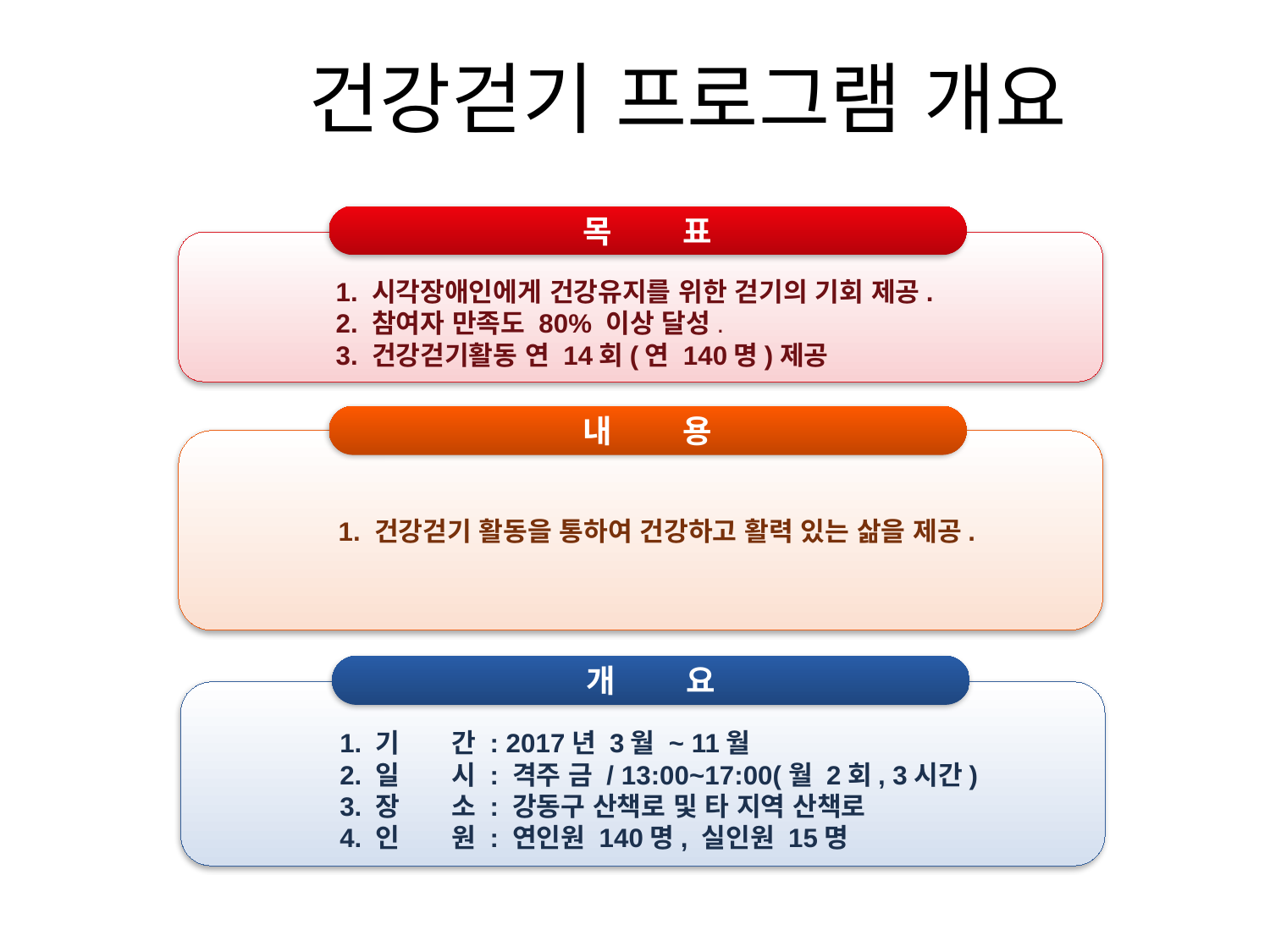

# 건강걷기 프로그램 개요
목        표

1. 시각장애인에게 건강유지를 위한 걷기의 기회 제공.
2. 참여자 만족도 80% 이상 달성.
3. 건강걷기활동 연 14회(연 140명)제공
내        용
1. 건강걷기 활동을 통하여 건강하고 활력 있는 삶을 제공.
개        요

1. 기       간 : 2017년 3월 ~ 11월
2. 일       시 : 격주 금 / 13:00~17:00(월 2회, 3시간)
3. 장       소 : 강동구 산책로 및 타 지역 산책로
4. 인       원 : 연인원 140명, 실인원 15명
Designed by Guild Design Inc.